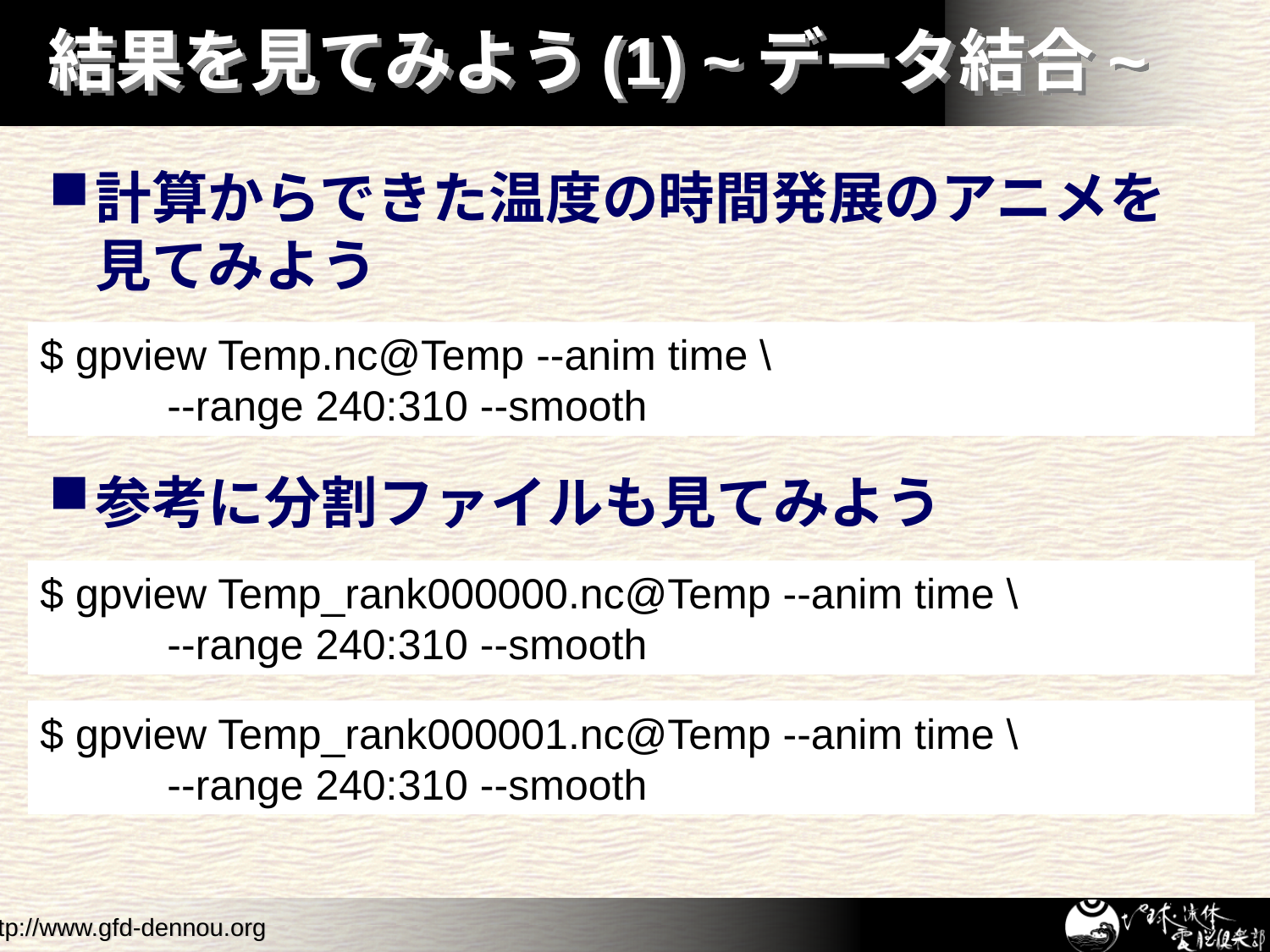

# 結果を見てみよう(1) ~データ結合~
計算からできた温度の時間発展のアニメを見てみよう

参考に分割ファイルも見てみよう
$ gpview Temp.nc@Temp --anim time \
	--range 240:310 --smooth
$ gpview Temp_rank000000.nc@Temp --anim time \
	--range 240:310 --smooth
$ gpview Temp_rank000001.nc@Temp --anim time \
	--range 240:310 --smooth